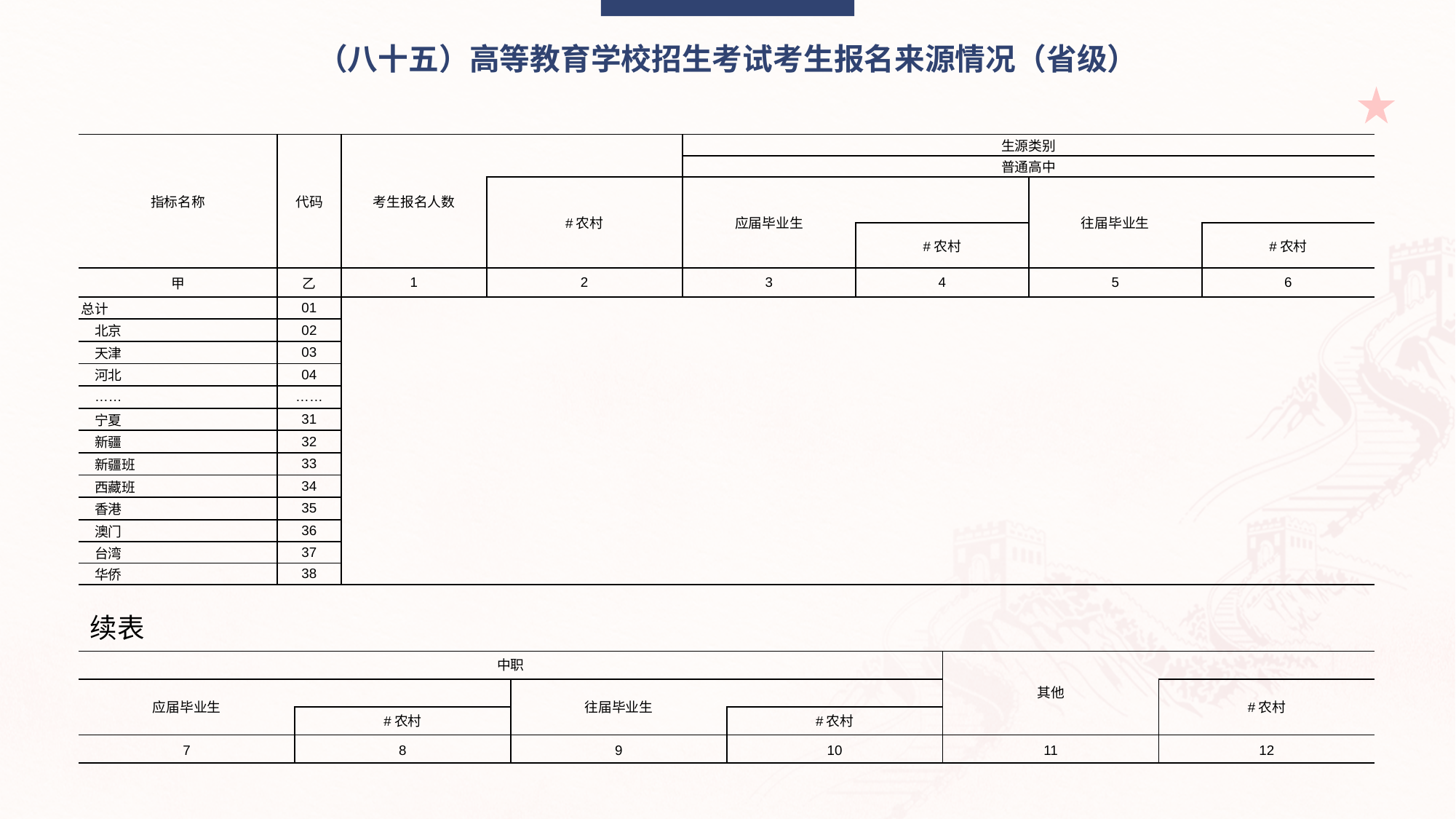

（八十五）高等教育学校招生考试考生报名来源情况（省级）
| 指标名称 | 代码 | 考生报名人数 |  | 生源类别 |  |  |  |
| --- | --- | --- | --- | --- | --- | --- | --- |
|  |  |  |  | 普通高中 |  |  |  |
|  |  |  | #农村 | 应届毕业生 |  | 往届毕业生 |  |
|  |  |  |  |  | #农村 |  | #农村 |
| 甲 | 乙 | 1 | 2 | 3 | 4 | 5 | 6 |
| 总计 | 01 |  |  |  |  |  |  |
| 北京 | 02 |  |  |  |  |  |  |
| 天津 | 03 |  |  |  |  |  |  |
| 河北 | 04 |  |  |  |  |  |  |
| …… | …… |  |  |  |  |  |  |
| 宁夏 | 31 |  |  |  |  |  |  |
| 新疆 | 32 |  |  |  |  |  |  |
| 新疆班 | 33 |  |  |  |  |  |  |
| 西藏班 | 34 |  |  |  |  |  |  |
| 香港 | 35 |  |  |  |  |  |  |
| 澳门 | 36 |  |  |  |  |  |  |
| 台湾 | 37 |  |  |  |  |  |  |
| 华侨 | 38 |  |  |  |  |  |  |
续表
| 中职 |  |  |  | 其他 |  |
| --- | --- | --- | --- | --- | --- |
| 应届毕业生 |  | 往届毕业生 |  |  | #农村 |
|  | #农村 |  | #农村 |  |  |
| 7 | 8 | 9 | 10 | 11 | 12 |